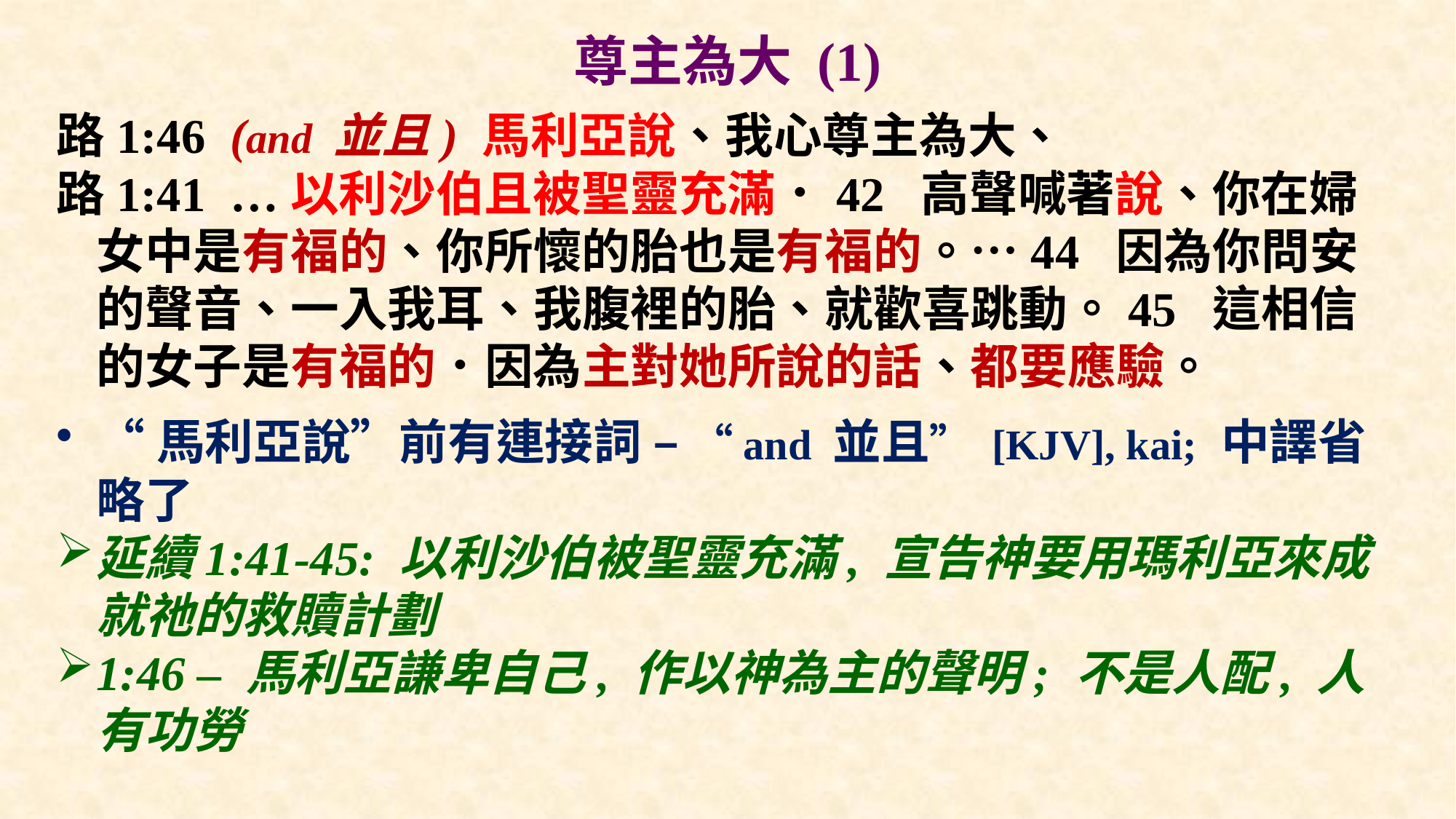

# 尊主為大 (1)
路1:46  (and 並且) 馬利亞說、我心尊主為大、
路1:41  …以利沙伯且被聖靈充滿．42  高聲喊著說、你在婦女中是有福的、你所懷的胎也是有福的。…44  因為你問安的聲音、一入我耳、我腹裡的胎、就歡喜跳動。45  這相信的女子是有福的．因為主對她所說的話、都要應驗。
“馬利亞說”前有連接詞 – “and 並且” [KJV], kai; 中譯省略了
延續1:41-45: 以利沙伯被聖靈充滿, 宣告神要用瑪利亞來成就祂的救贖計劃
1:46 – 馬利亞謙卑自己, 作以神為主的聲明; 不是人配, 人有功勞